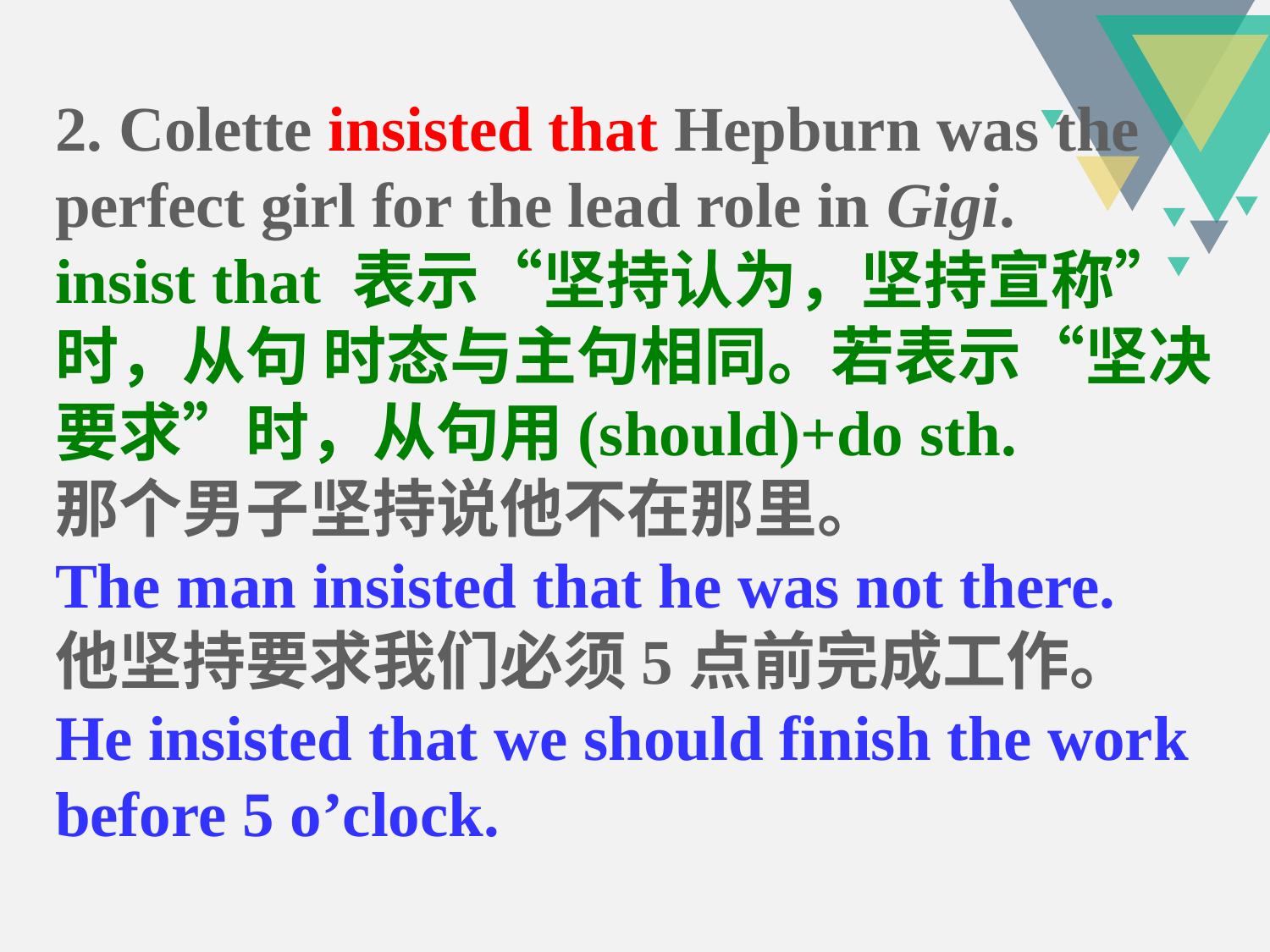

2. Colette insisted that Hepburn was the perfect girl for the lead role in Gigi.
insist that 表示“坚持认为，坚持宣称”时，从句 时态与主句相同。若表示“坚决要求”时，从句用(should)+do sth.
那个男子坚持说他不在那里。
The man insisted that he was not there.
他坚持要求我们必须5点前完成工作。
He insisted that we should finish the work before 5 o’clock.